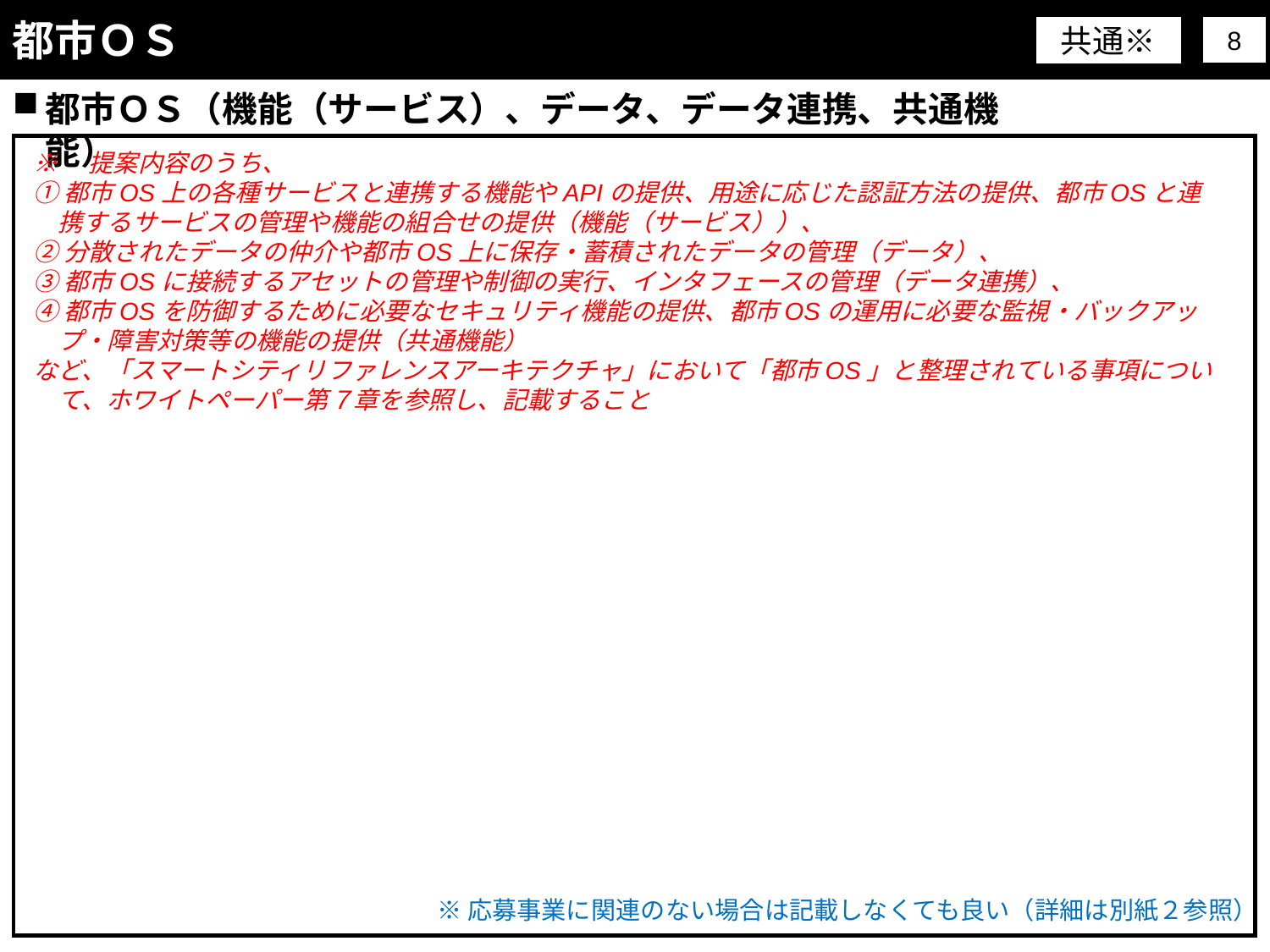

都市ＯＳ
共通※
8
都市ＯＳ（機能（サービス）、データ、データ連携、共通機能）

※　提案内容のうち、
①都市OS上の各種サービスと連携する機能やAPIの提供、用途に応じた認証方法の提供、都市OSと連携するサービスの管理や機能の組合せの提供（機能（サービス））、
②分散されたデータの仲介や都市OS上に保存・蓄積されたデータの管理（データ）、
③都市OSに接続するアセットの管理や制御の実行、インタフェースの管理（データ連携）、
④都市OSを防御するために必要なセキュリティ機能の提供、都市OSの運用に必要な監視・バックアップ・障害対策等の機能の提供（共通機能）
など、「スマートシティリファレンスアーキテクチャ」において「都市OS」と整理されている事項について、ホワイトペーパー第７章を参照し、記載すること

※応募事業に関連のない場合は記載しなくても良い（詳細は別紙２参照）